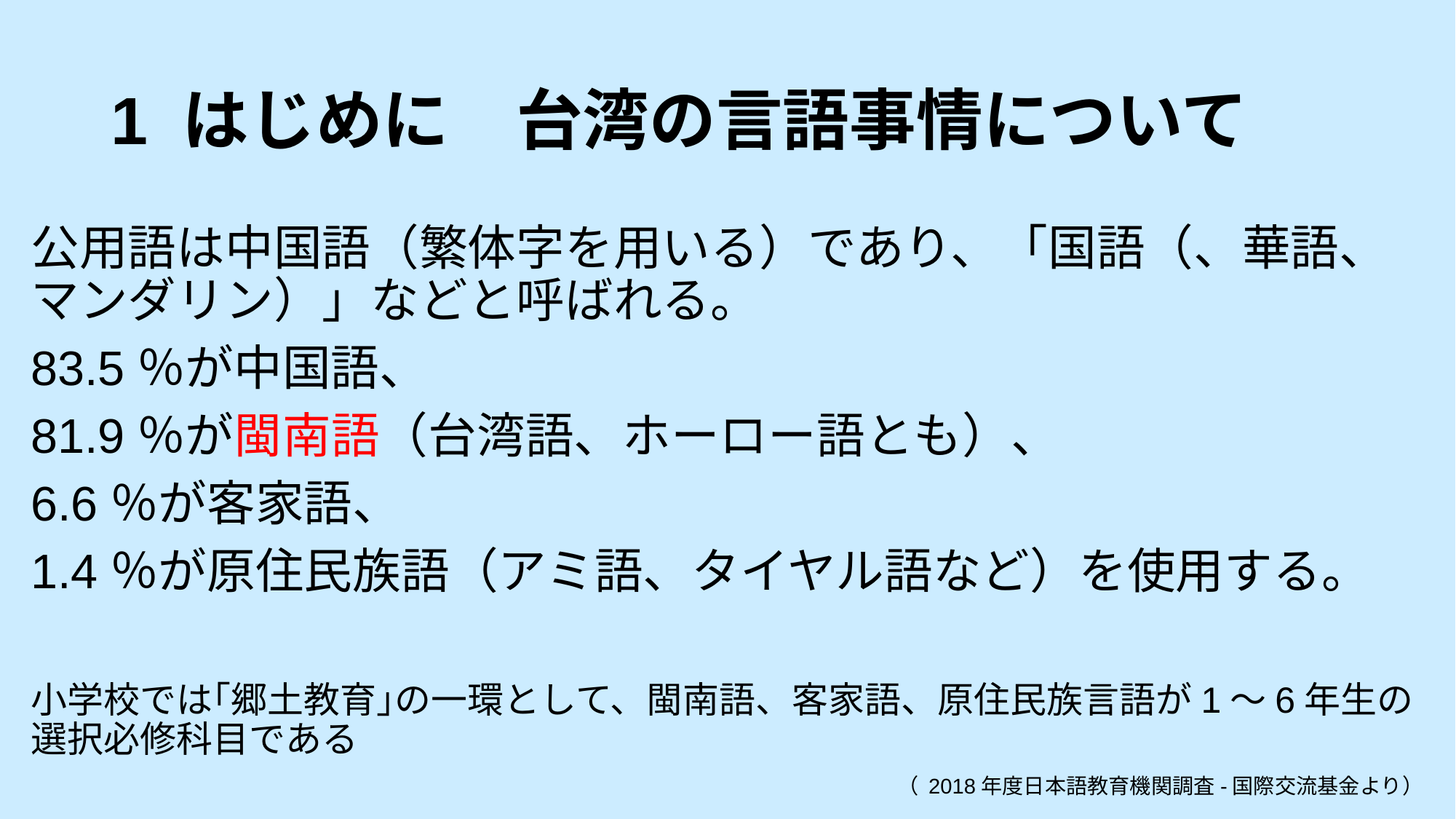

# 1 はじめに　台湾の言語事情について
公用語は中国語（繁体字を用いる）であり、「国語（、華語、マンダリン）」などと呼ばれる。
83.5％が中国語、
81.9％が閩南語（台湾語、ホーロー語とも）、
6.6％が客家語、
1.4％が原住民族語（アミ語、タイヤル語など）を使用する。

小学校では｢郷土教育｣の一環として、閩南語、客家語、原住民族言語が1～6年生の選択必修科目である
（ 2018年度日本語教育機関調査-国際交流基金より）